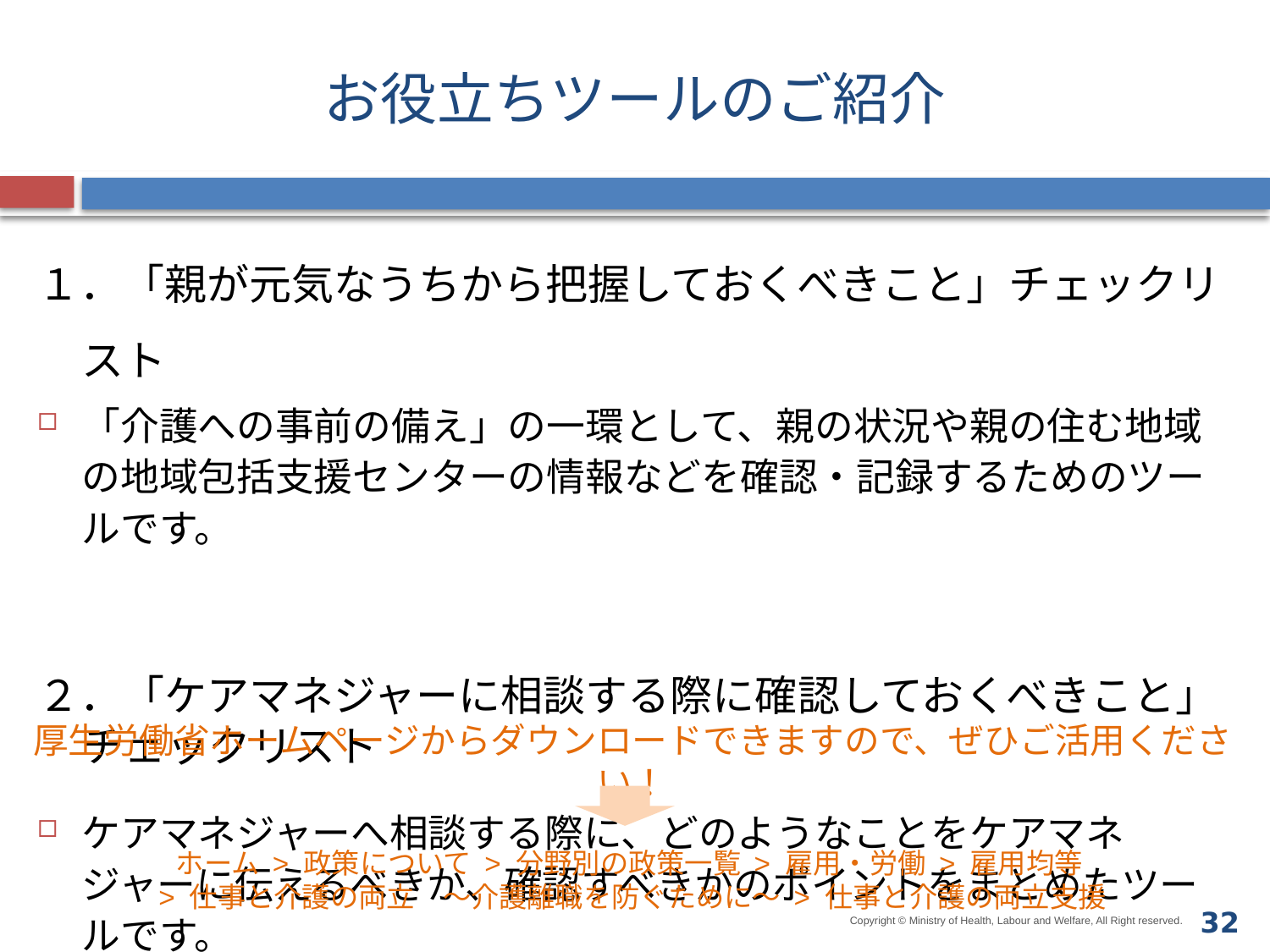

# お役立ちツールのご紹介
１．「親が元気なうちから把握しておくべきこと」チェックリスト
「介護への事前の備え」の一環として、親の状況や親の住む地域の地域包括支援センターの情報などを確認・記録するためのツールです。

２．「ケアマネジャーに相談する際に確認しておくべきこと」チェックリスト
ケアマネジャーへ相談する際に、どのようなことをケアマネジャーに伝えるべきか、確認すべきかのポイントをまとめたツールです。

厚生労働省ホームページからダウンロードできますので、ぜひご活用ください！

ホーム > 政策について > 分野別の政策一覧 > 雇用・労働 > 雇用均等
> 仕事と介護の両立　～介護離職を防ぐために～ > 仕事と介護の両立支援

32